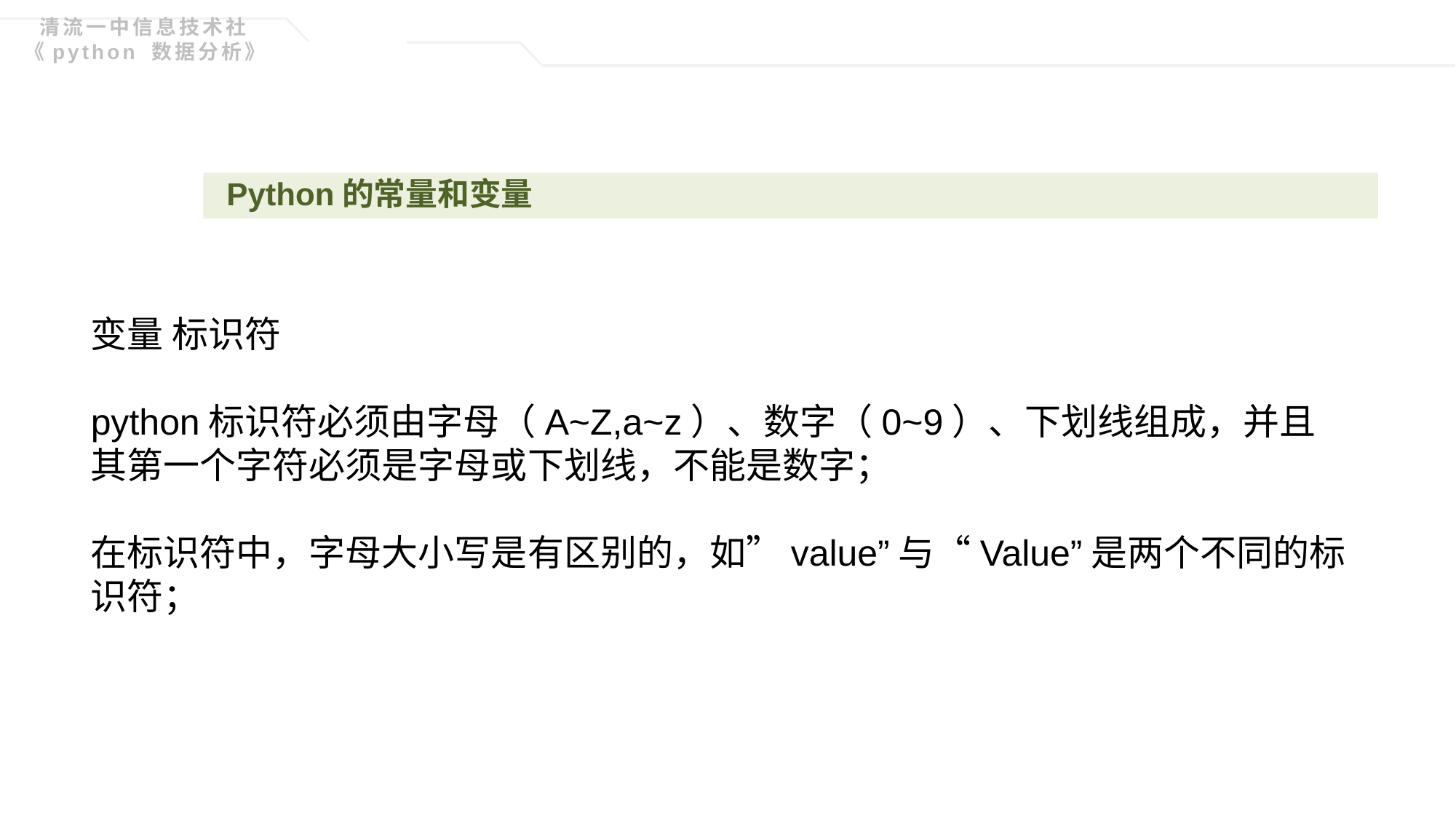

清流一中信息技术社《python 数据分析》
Python的常量和变量

变量 标识符

python标识符必须由字母（A~Z,a~z）、数字（0~9）、下划线组成，并且其第一个字符必须是字母或下划线，不能是数字；

在标识符中，字母大小写是有区别的，如”value”与“Value”是两个不同的标识符；